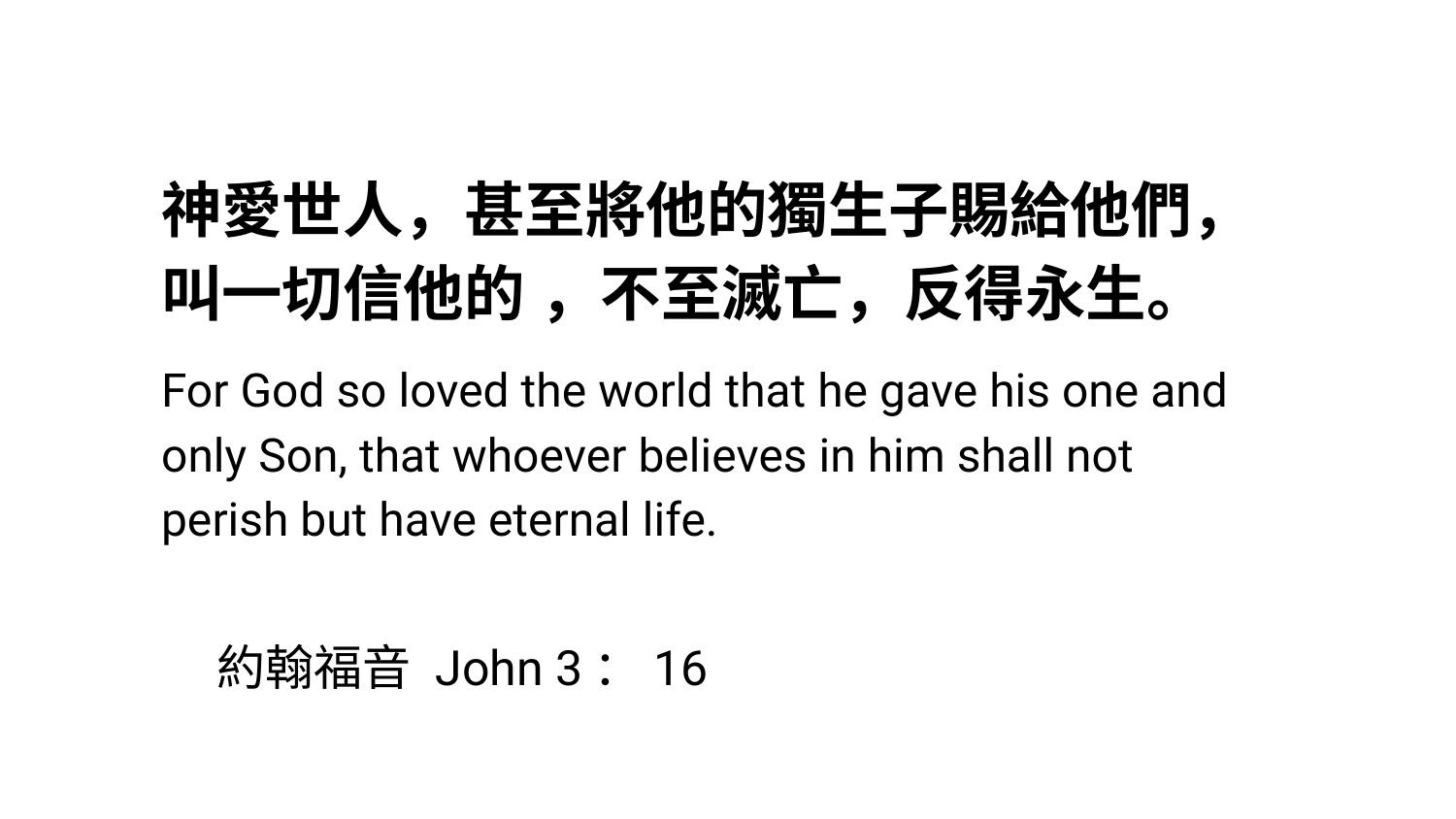

# 神愛世人，甚至將他的獨生子賜給他們，叫一切信他的 ，不至滅亡，反得永生。
For God so loved the world that he gave his one and only Son, that whoever believes in him shall not perish but have eternal life.
約翰福音 John 3：16